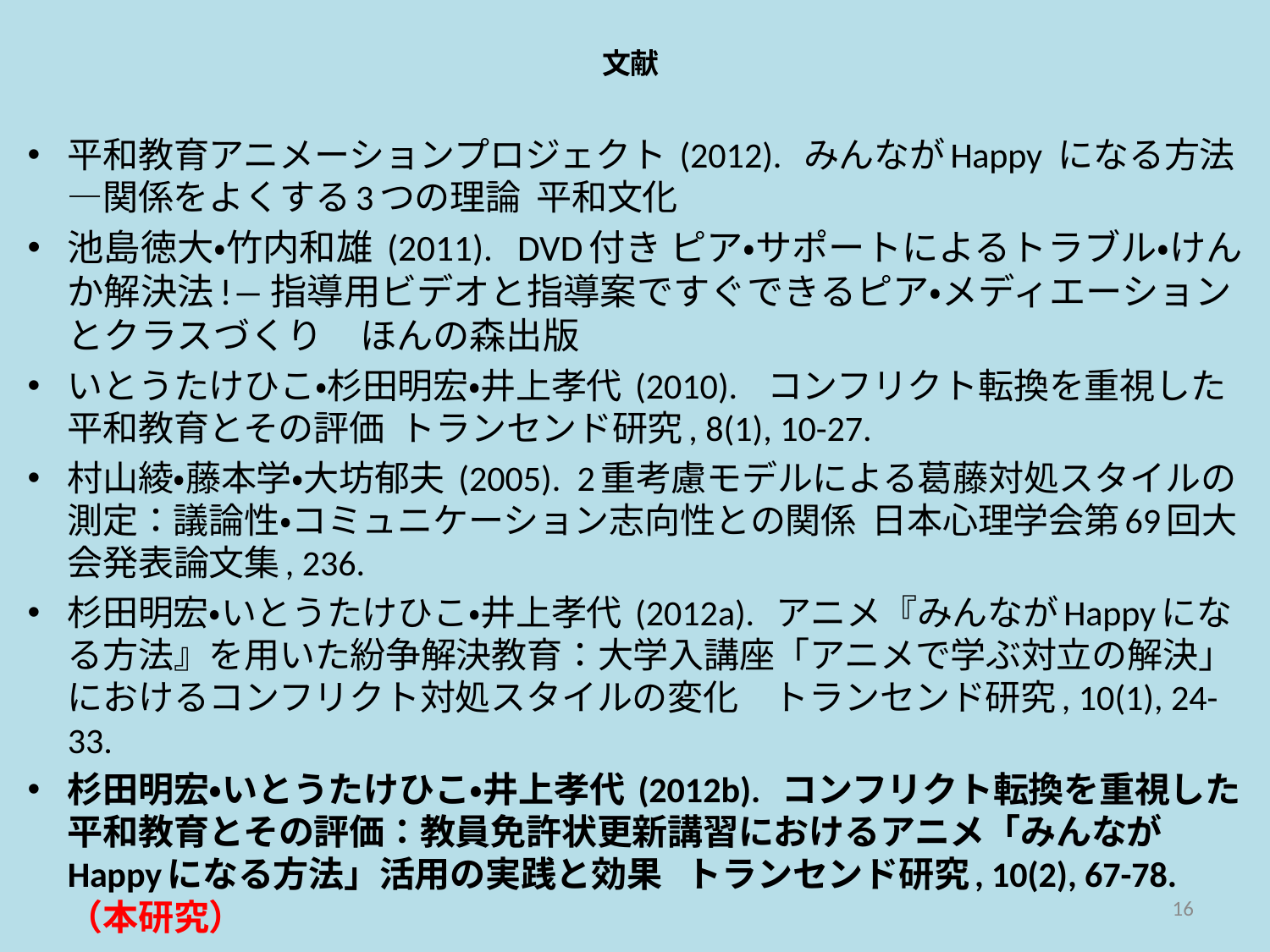

# 文献
平和教育アニメーションプロジェクト (2012).  みんながHappy	になる方法―関係をよくする3つの理論  平和文化
池島徳大・竹内和雄 (2011).   DVD付き ピア・サポートによるトラブル・けんか解決法!―指導用ビデオと指導案ですぐできるピア・メディエーションとクラスづくり　ほんの森出版
いとうたけひこ・杉田明宏・井上孝代 (2010).   コンフリクト転換を重視した平和教育とその評価  トランセンド研究, 8(1), 10-27.
村山綾・藤本学・大坊郁夫 (2005).  2重考慮モデルによる葛藤対処スタイルの測定：議論性・コミュニケーション志向性との関係  日本心理学会第69回大会発表論文集, 236.
杉田明宏・いとうたけひこ・井上孝代 (2012a).  アニメ『みんながHappyになる方法』を用いた紛争解決教育：大学入講座「アニメで学ぶ対立の解決」におけるコンフリクト対処スタイルの変化　トランセンド研究, 10(1), 24-33.
杉田明宏・いとうたけひこ・井上孝代 (2012b).  コンフリクト転換を重視した平和教育とその評価：教員免許状更新講習におけるアニメ「みんながHappyになる方法」活用の実践と効果   トランセンド研究, 10(2), 67-78.　（本研究）

16